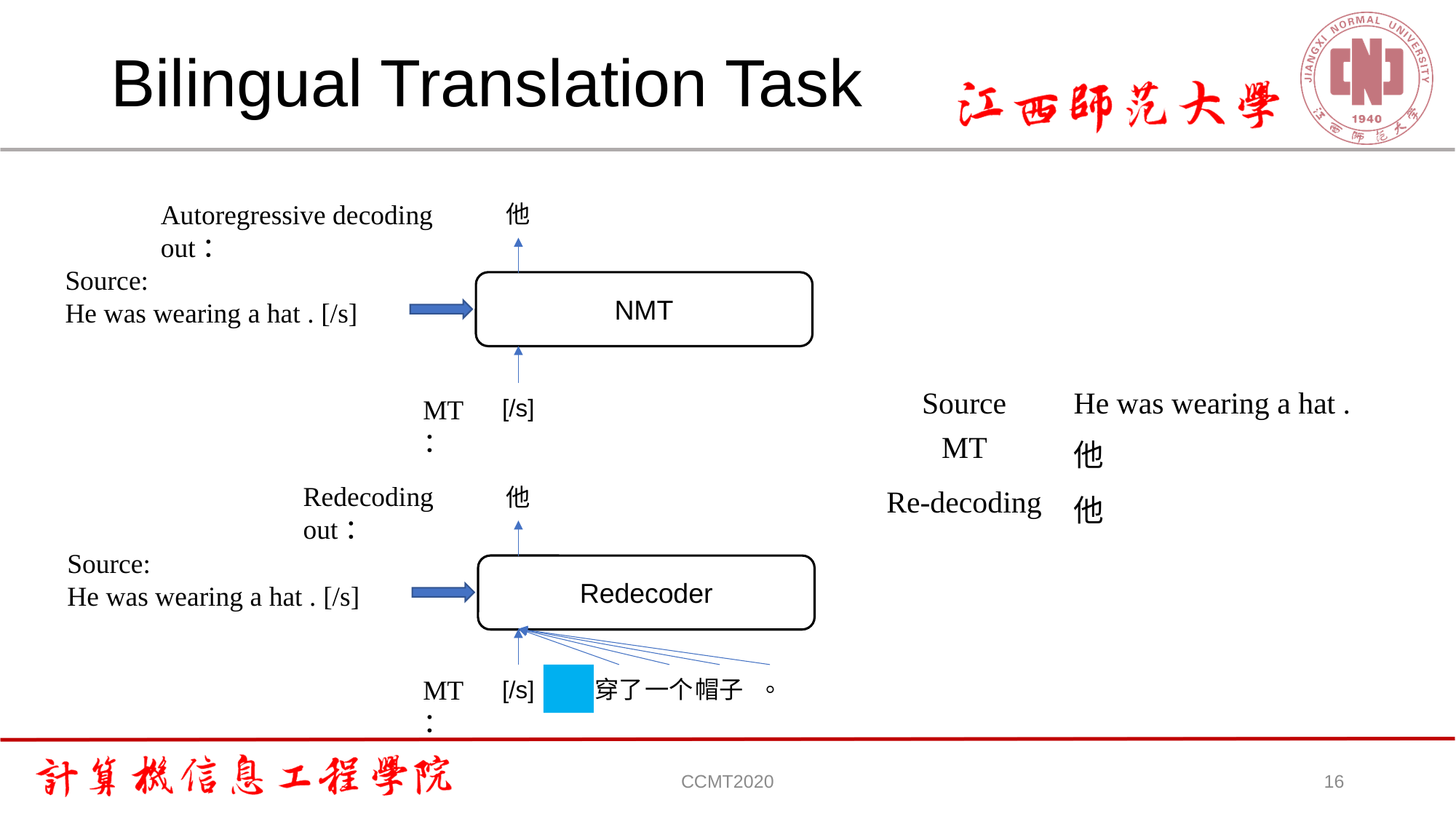

Bilingual Translation Task
他

Autoregressive decoding out：
Source:
He was wearing a hat . [/s]
NMT

| Source | He was wearing a hat . |
| --- | --- |
| MT | 他 |
| Re-decoding | 他 |
[/s]

MT：
他

Redecoding out：
Source:
He was wearing a hat . [/s]
Redecoder

[/s]

穿了
一个
帽子
  。
MT：
CCMT2020
16